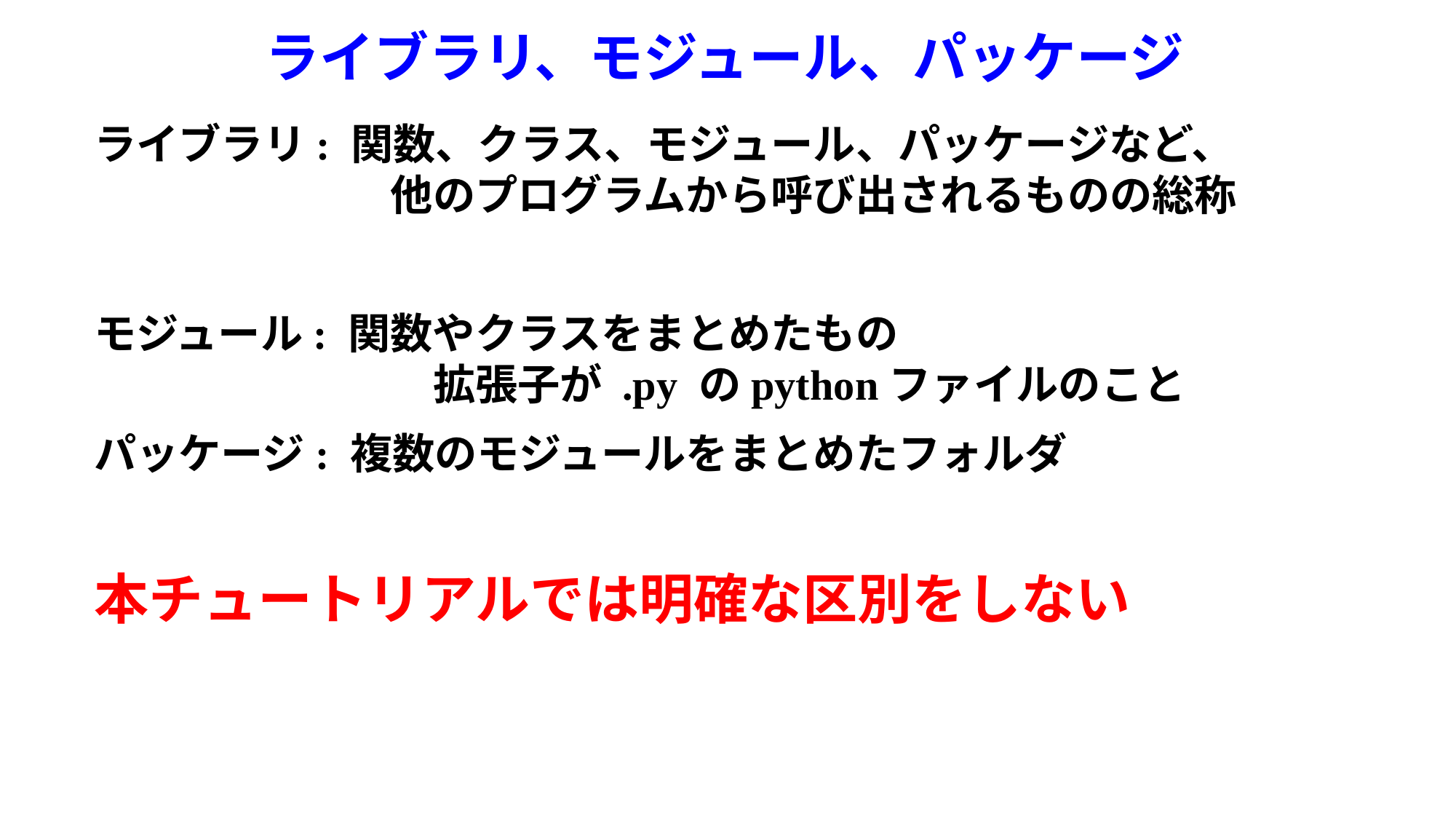

# ライブラリ、モジュール、パッケージ
ライブラリ: 関数、クラス、モジュール、パッケージなど、
　　　　　　　他のプログラムから呼び出されるものの総称

モジュール: 関数やクラスをまとめたもの
　　　　　　　　拡張子が .py のpythonファイルのこと
パッケージ: 複数のモジュールをまとめたフォルダ

本チュートリアルでは明確な区別をしない